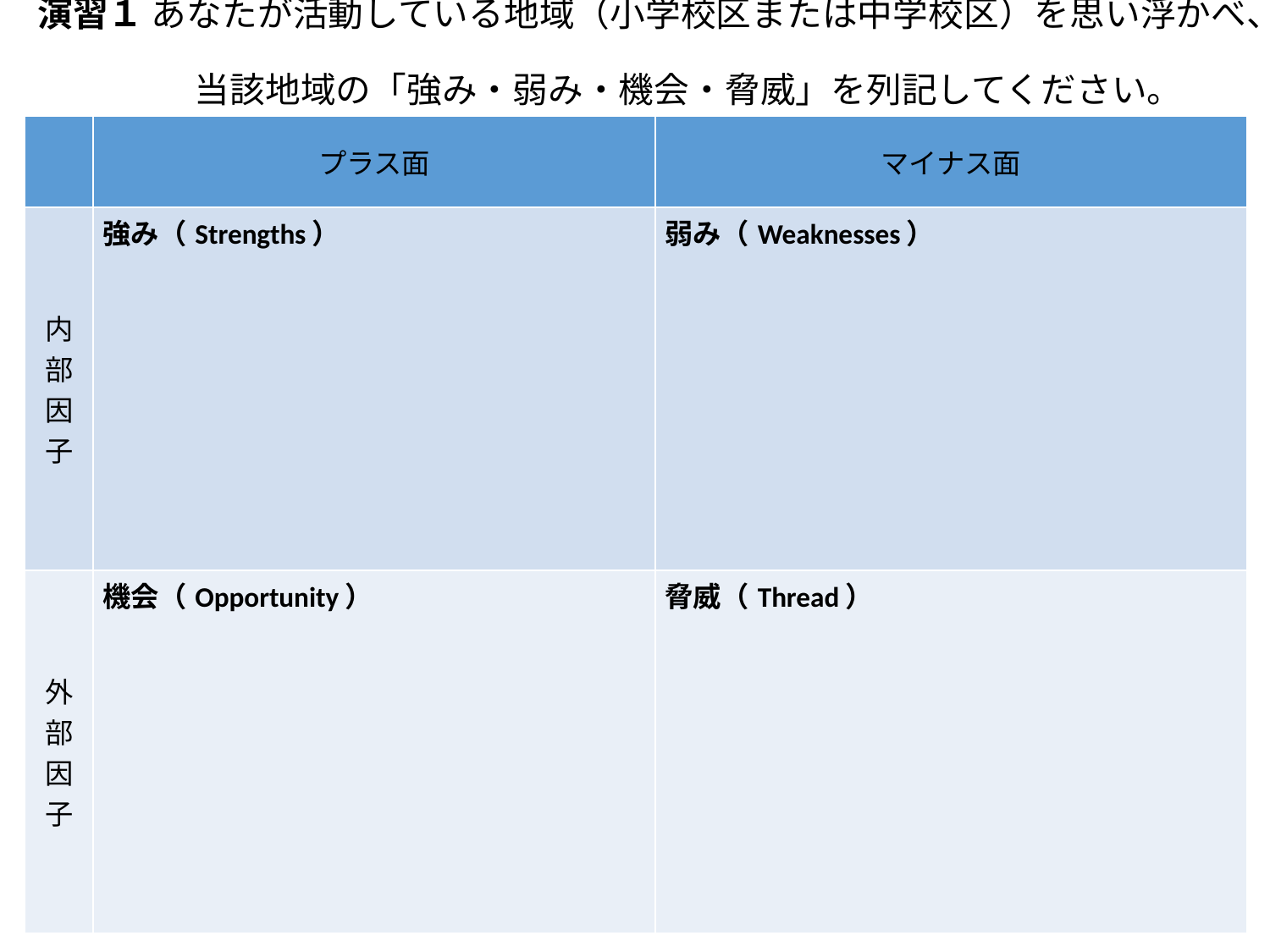

# 演習１ あなたが活動している地域（小学校区または中学校区）を思い浮かべ、　　　 　　　 　 当該地域の「強み・弱み・機会・脅威」を列記してください。
|  | プラス面 | マイナス面 |
| --- | --- | --- |
| 内部因子 | 強み（Strengths） | 弱み（Weaknesses） |
| 外部因子 | 機会（Opportunity） | 脅威（Thread） |
1